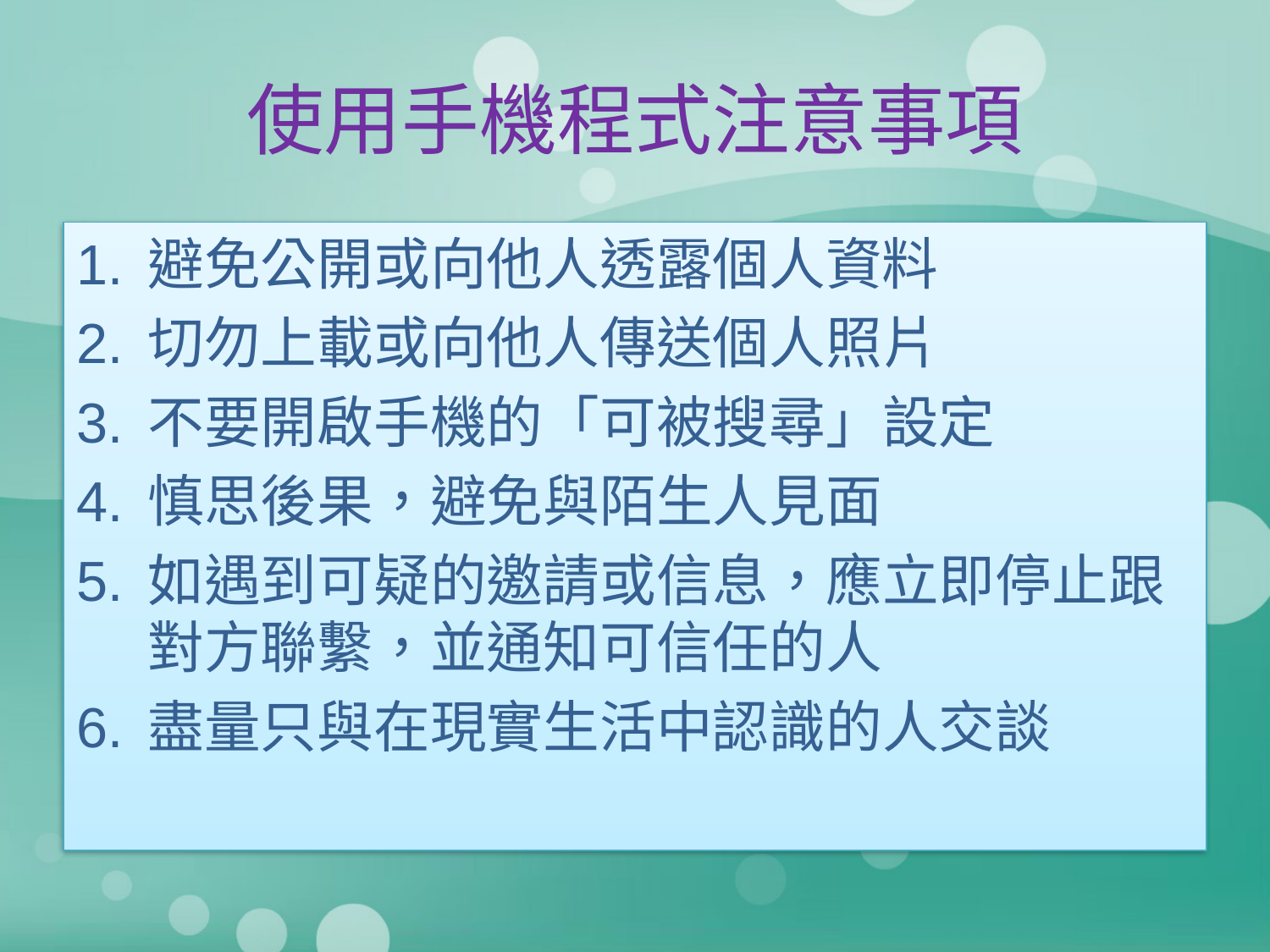

# 使用手機程式注意事項
避免公開或向他人透露個人資料
切勿上載或向他人傳送個人照片
不要開啟手機的「可被搜尋」設定
慎思後果，避免與陌生人見面
如遇到可疑的邀請或信息，應立即停止跟對方聯繫，並通知可信任的人
盡量只與在現實生活中認識的人交談